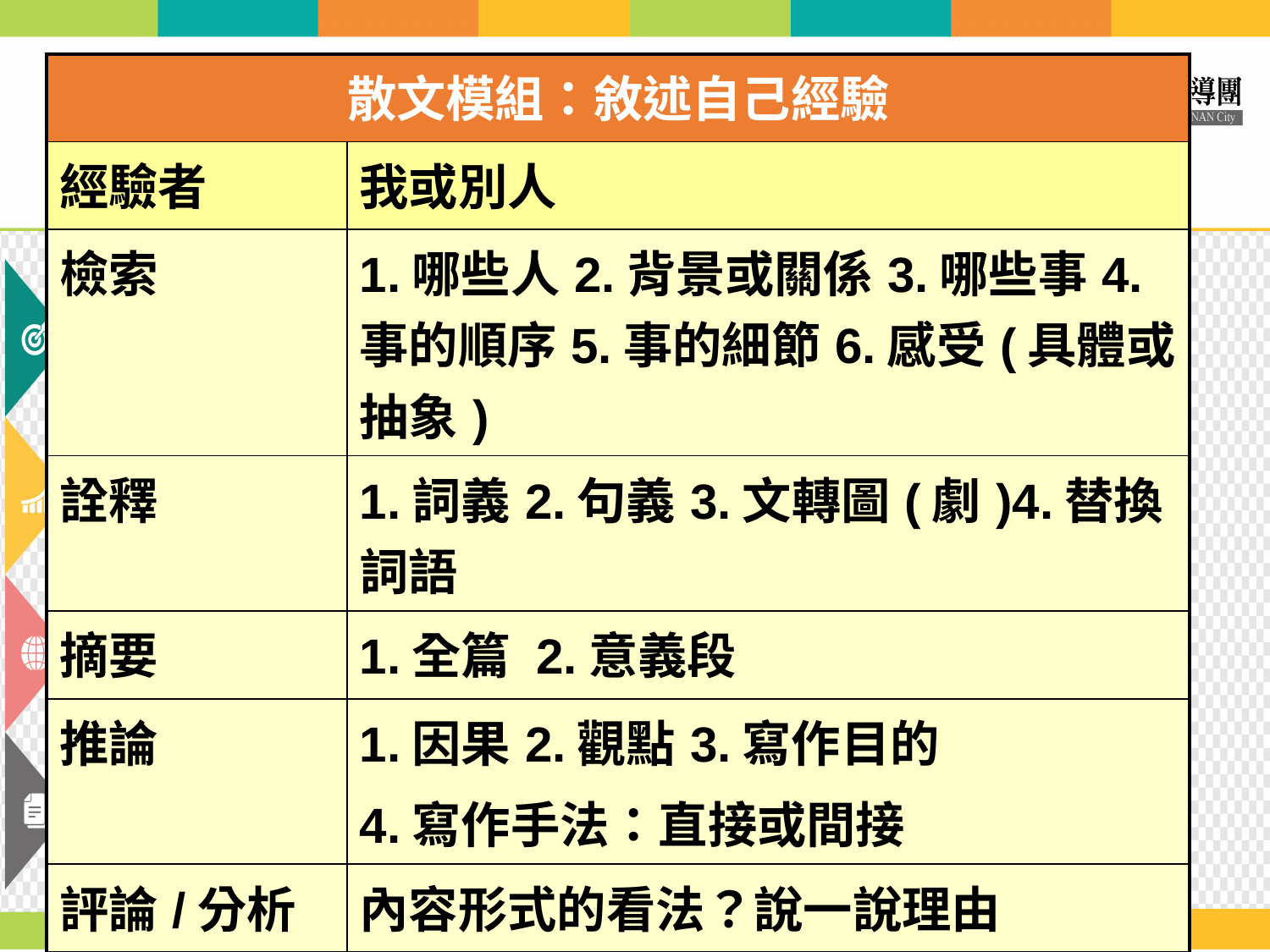

| 散文模組：敘述自己經驗 |  |
| --- | --- |
| 經驗者 | 我或別人 |
| 檢索 | 1.哪些人2.背景或關係3.哪些事4.事的順序5.事的細節6.感受(具體或抽象) |
| 詮釋 | 1.詞義2.句義3.文轉圖(劇)4.替換詞語 |
| 摘要 | 1.全篇 2.意義段 |
| 推論 | 1.因果2.觀點3.寫作目的 4.寫作手法：直接或間接 |
| 評論/分析 | 內容形式的看法？說一說理由 |
| 教學重點 | 1.經驗的的順序2.細節的描寫3.感情的抒發 |